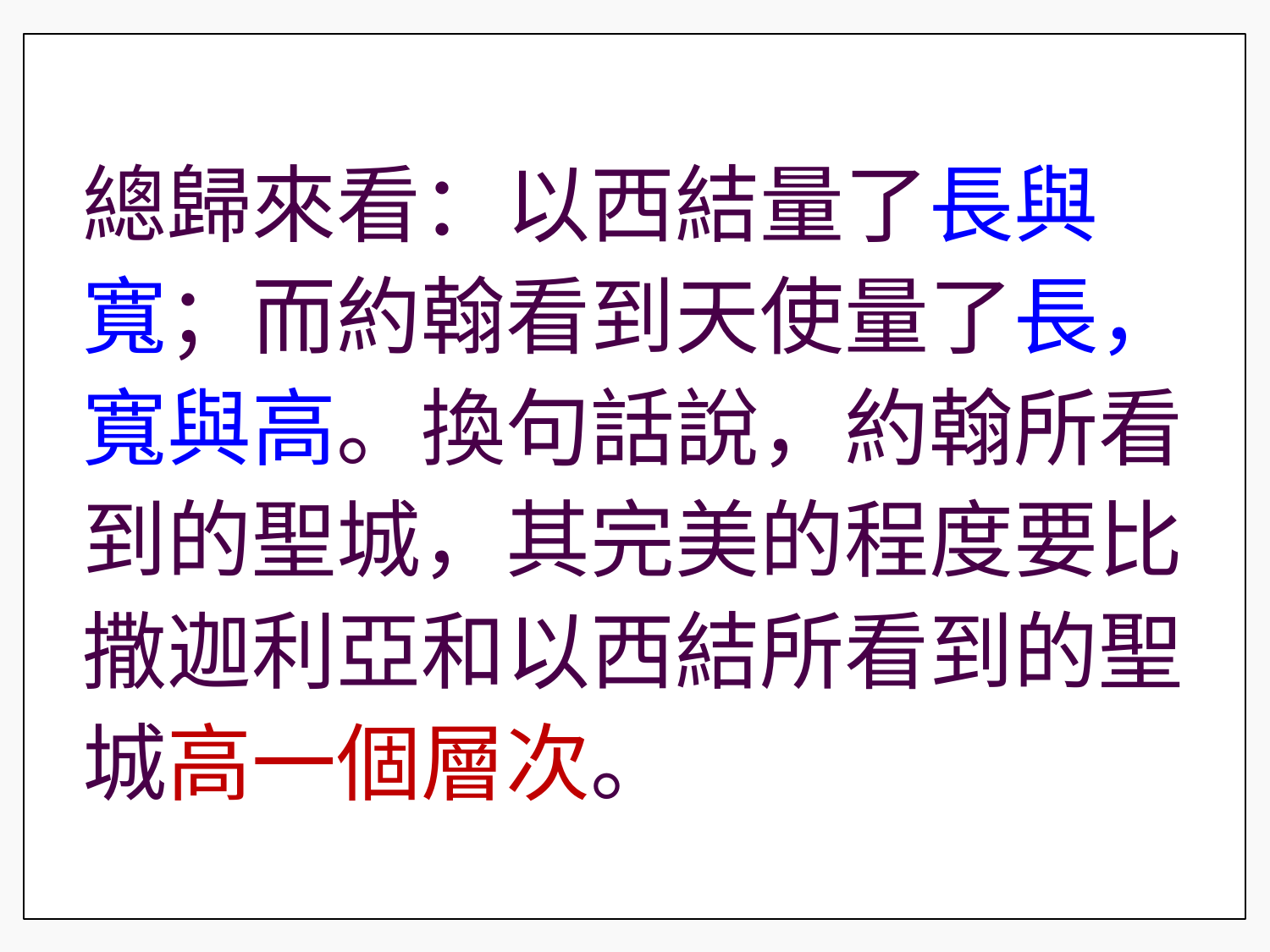

總歸來看：以西結量了長與寬；而約翰看到天使量了長，寬與高。換句話說，約翰所看到的聖城，其完美的程度要比撒迦利亞和以西結所看到的聖城高一個層次。